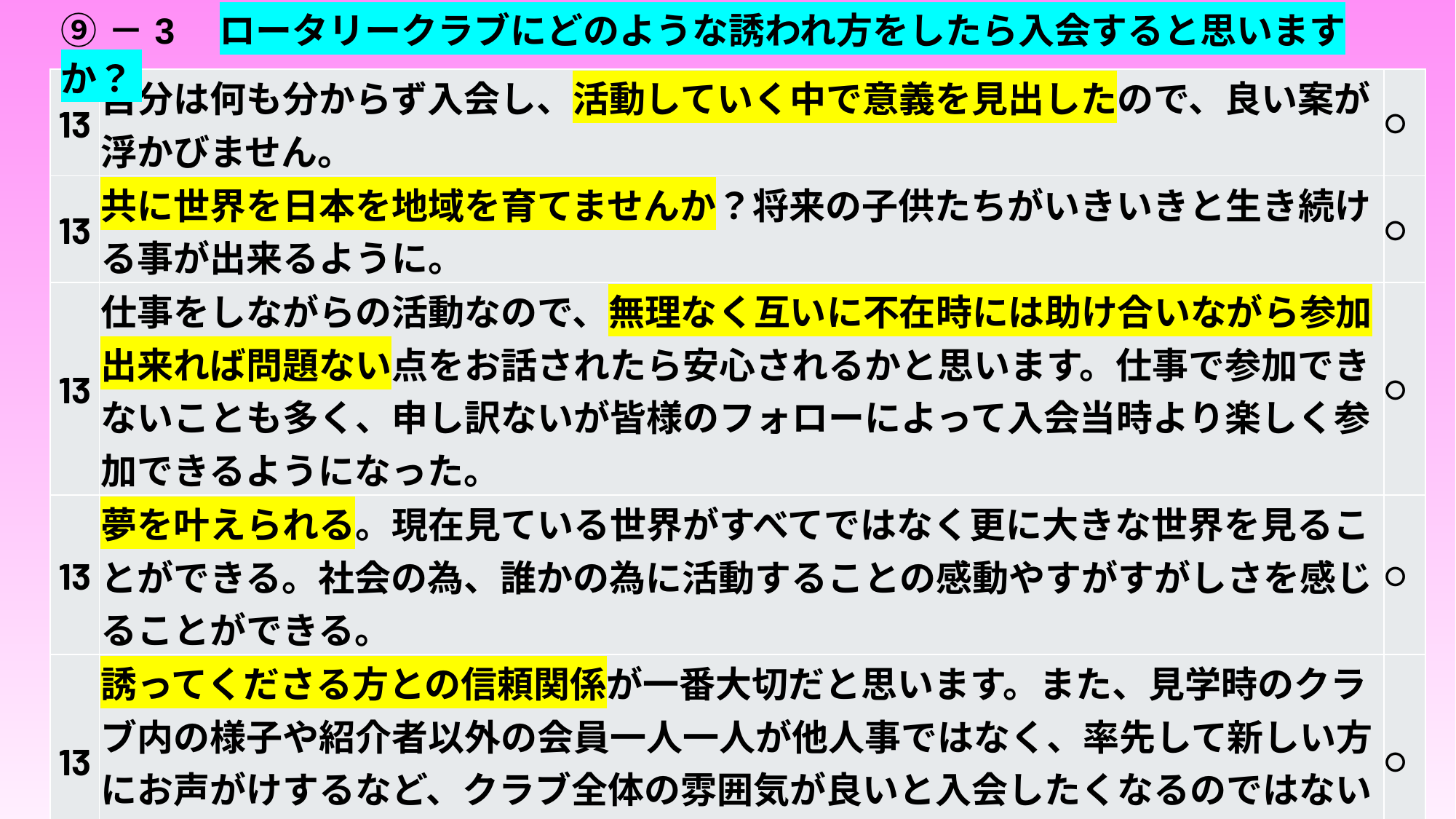

# ⑨－3　ロータリークラブにどのような誘われ方をしたら入会すると思いますか？
| 13 | 自分は何も分からず入会し、活動していく中で意義を見出したので、良い案が浮かびません。 | 〇 |
| --- | --- | --- |
| 13 | 共に世界を日本を地域を育てませんか？将来の子供たちがいきいきと生き続ける事が出来るように。 | 〇 |
| 13 | 仕事をしながらの活動なので、無理なく互いに不在時には助け合いながら参加出来れば問題ない点をお話されたら安心されるかと思います。仕事で参加できないことも多く、申し訳ないが皆様のフォローによって入会当時より楽しく参加できるようになった。 | 〇 |
| 13 | 夢を叶えられる。現在見ている世界がすべてではなく更に大きな世界を見ることができる。社会の為、誰かの為に活動することの感動やすがすがしさを感じることができる。 | 〇 |
| 13 | 誘ってくださる方との信頼関係が一番大切だと思います。また、見学時のクラブ内の様子や紹介者以外の会員一人一人が他人事ではなく、率先して新しい方にお声がけするなど、クラブ全体の雰囲気が良いと入会したくなるのではないでしょうか。 | 〇 |
| 13 | その方がクラブで出来る事をピンポイントで伝える？例：こんな奉仕や支援がクラブで出来ますとか、社会奉仕なども現在されている方がクラブ内でそれをもっと広げた形や方法で将来行える具体像が見えると動機づけが高まるのでは？ | 〇 |